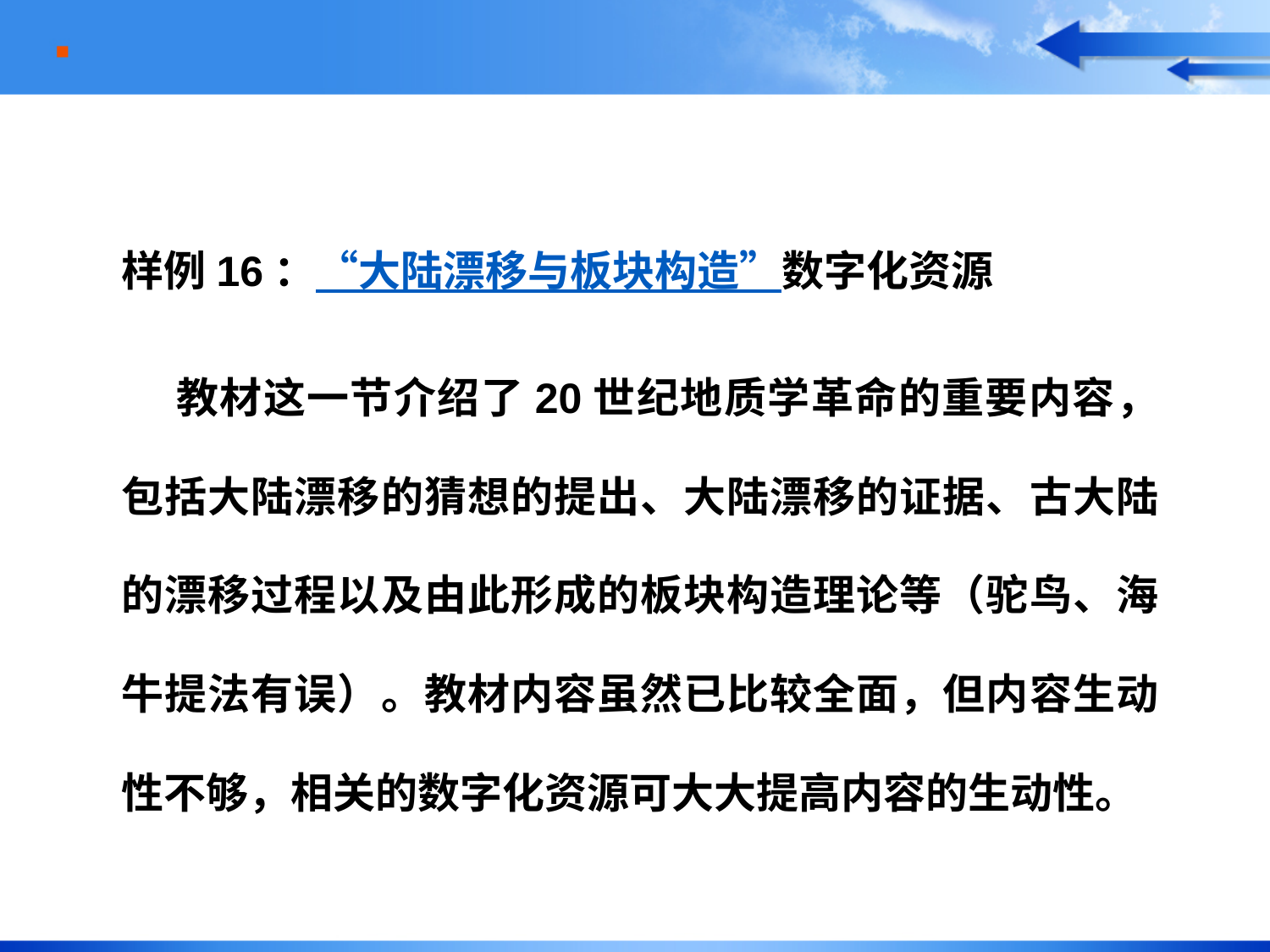

样例16：“大陆漂移与板块构造”数字化资源
    教材这一节介绍了20世纪地质学革命的重要内容，包括大陆漂移的猜想的提出、大陆漂移的证据、古大陆的漂移过程以及由此形成的板块构造理论等（驼鸟、海牛提法有误）。教材内容虽然已比较全面，但内容生动性不够，相关的数字化资源可大大提高内容的生动性。